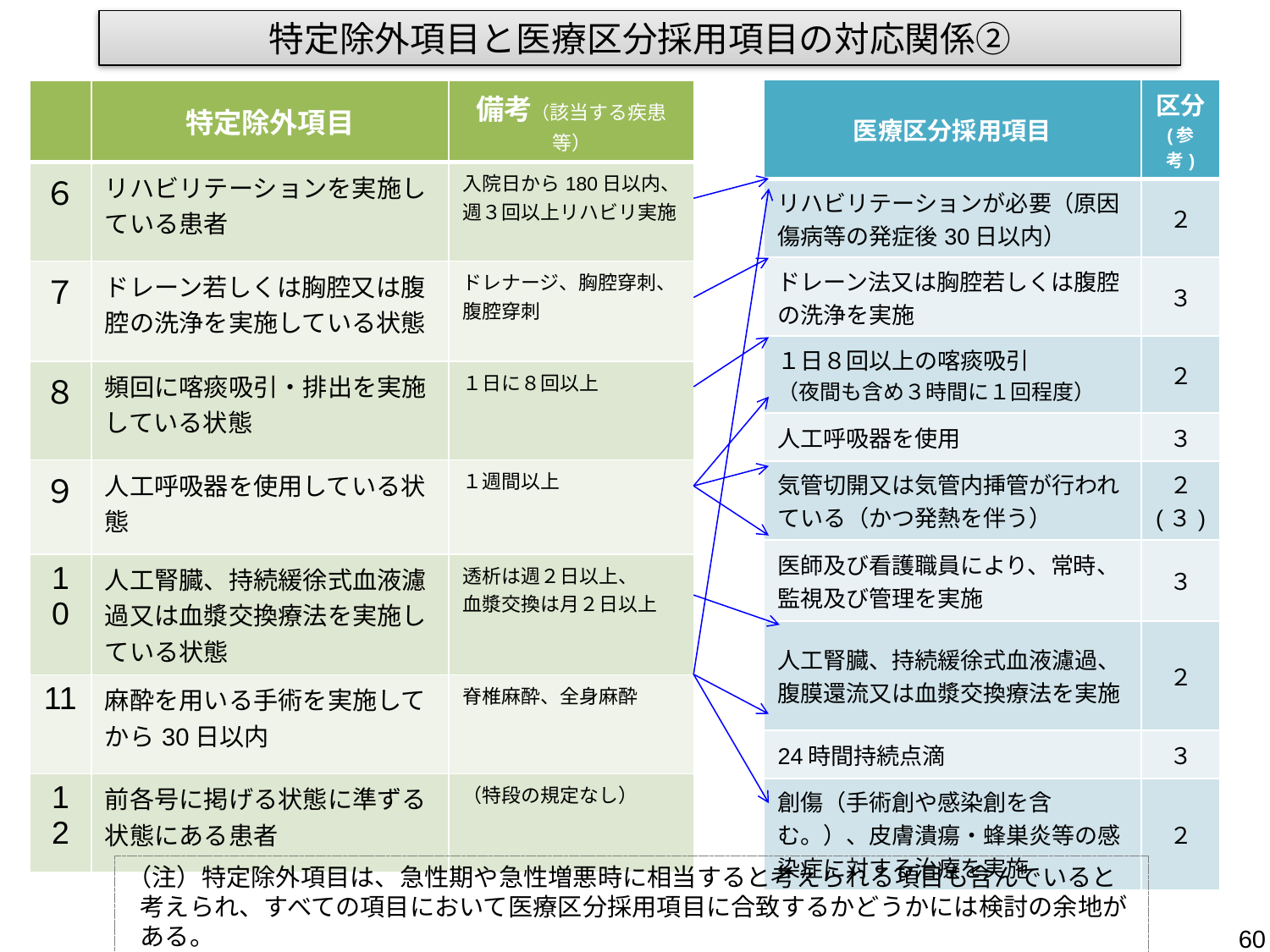

特定除外項目と医療区分採用項目の対応関係②
| 医療区分採用項目 | 区分 (参考) |
| --- | --- |
| リハビリテーションが必要（原因傷病等の発症後30日以内） | ２ |
| ドレーン法又は胸腔若しくは腹腔の洗浄を実施 | ３ |
| １日８回以上の喀痰吸引 （夜間も含め３時間に１回程度） | ２ |
| 人工呼吸器を使用 | ３ |
| 気管切開又は気管内挿管が行われている（かつ発熱を伴う） | ２ (３) |
| 医師及び看護職員により、常時、監視及び管理を実施 | ３ |
| 人工腎臓、持続緩徐式血液濾過、腹膜還流又は血漿交換療法を実施 | ２ |
| 24時間持続点滴 | ３ |
| 創傷（手術創や感染創を含む。）、皮膚潰瘍・蜂巣炎等の感染症に対する治療を実施 | ２ |
|  | 特定除外項目 | 備考（該当する疾患等） |
| --- | --- | --- |
| ６ | リハビリテーションを実施している患者 | 入院日から180日以内、週３回以上リハビリ実施 |
| ７ | ドレーン若しくは胸腔又は腹腔の洗浄を実施している状態 | ドレナージ、胸腔穿刺、 腹腔穿刺 |
| ８ | 頻回に喀痰吸引・排出を実施している状態 | １日に８回以上 |
| ９ | 人工呼吸器を使用している状態 | １週間以上 |
| 10 | 人工腎臓、持続緩徐式血液濾過又は血漿交換療法を実施している状態 | 透析は週２日以上、 血漿交換は月２日以上 |
| 11 | 麻酔を用いる手術を実施してから30日以内 | 脊椎麻酔、全身麻酔 |
| 12 | 前各号に掲げる状態に準ずる状態にある患者 | （特段の規定なし） |
（注）特定除外項目は、急性期や急性増悪時に相当すると考えられる項目も含んでいると考えられ、すべての項目において医療区分採用項目に合致するかどうかには検討の余地がある。
60